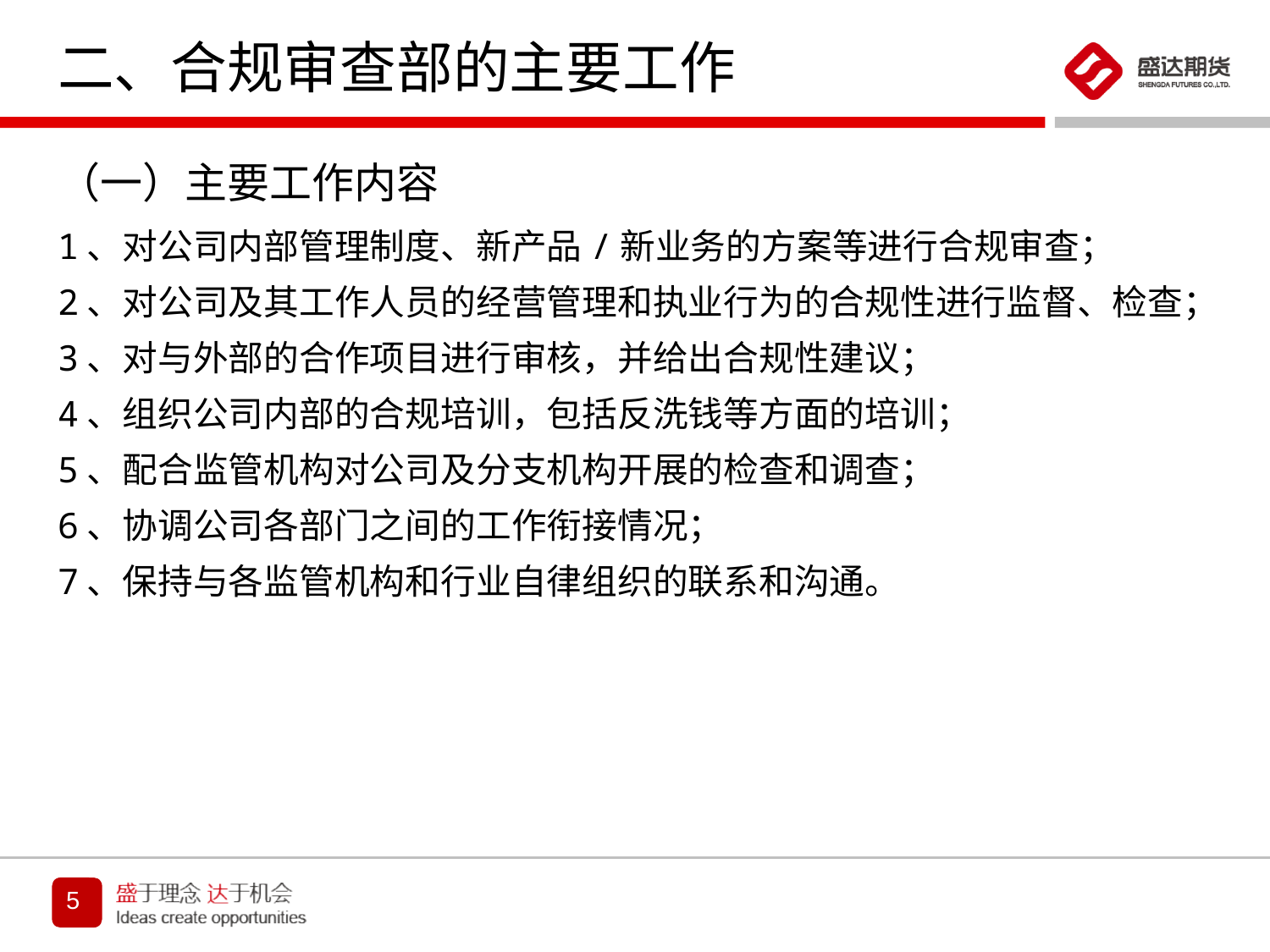

# 二、合规审查部的主要工作
（一）主要工作内容
1、对公司内部管理制度、新产品/新业务的方案等进行合规审查；
2、对公司及其工作人员的经营管理和执业行为的合规性进行监督、检查；
3、对与外部的合作项目进行审核，并给出合规性建议；
4、组织公司内部的合规培训，包括反洗钱等方面的培训；
5、配合监管机构对公司及分支机构开展的检查和调查；
6、协调公司各部门之间的工作衔接情况；
7、保持与各监管机构和行业自律组织的联系和沟通。